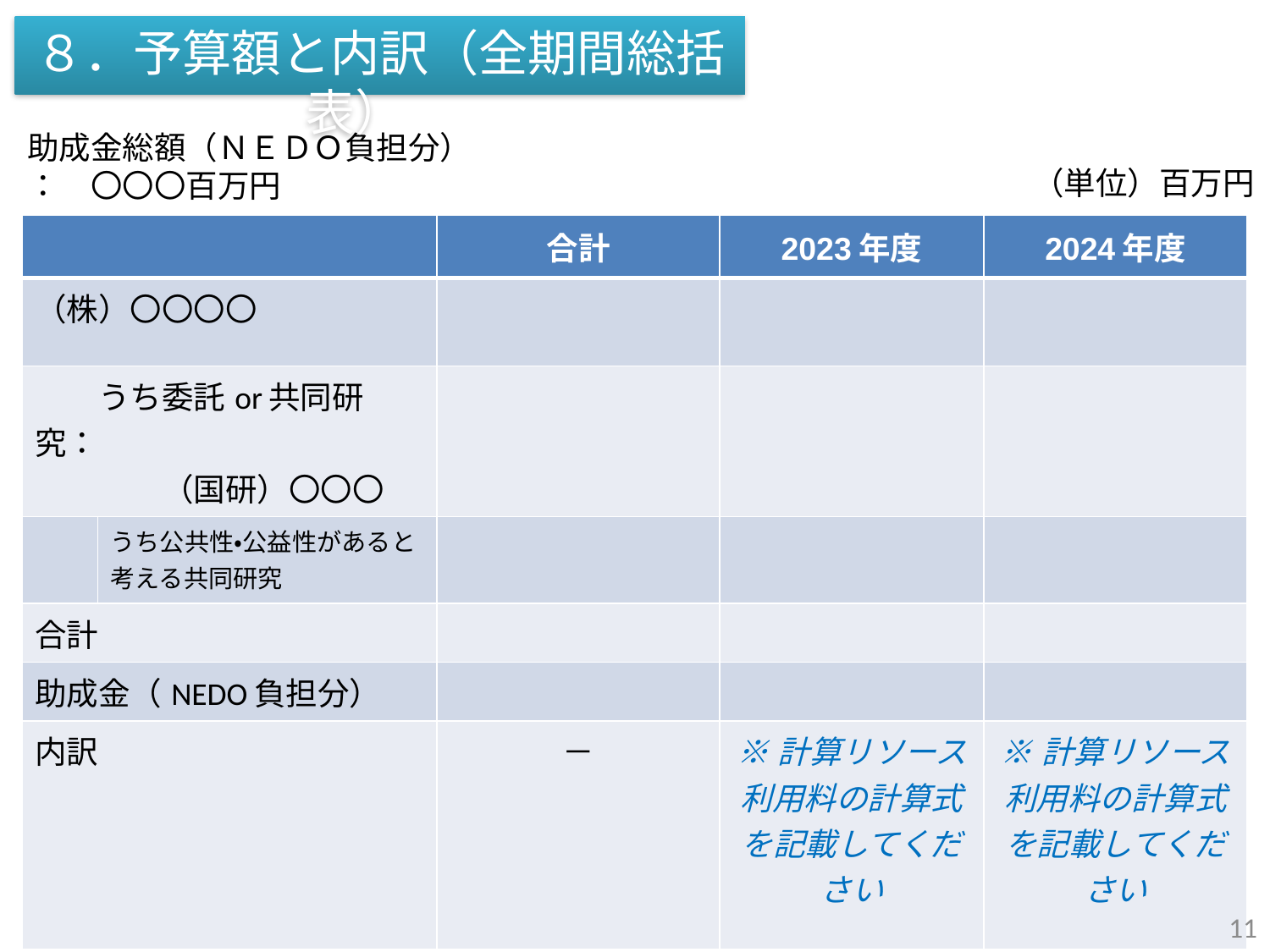

８．予算額と内訳（全期間総括表）
助成金総額（ＮＥＤＯ負担分）
：　〇〇〇百万円
（単位）百万円
|  |  | 合計 | 2023年度 | 2024年度 |
| --- | --- | --- | --- | --- |
| （株）〇〇〇〇 |  |  |  |  |
| うち委託or共同研究： 　　　　（国研）〇〇〇 |  |  |  |  |
|  | うち公共性・公益性があると考える共同研究 |  |  |  |
| 合計 |  |  |  |  |
| 助成金（NEDO負担分） |  |  |  |  |
| 内訳 |  | － | ※計算リソース利用料の計算式を記載してください | ※計算リソース利用料の計算式を記載してください |
11